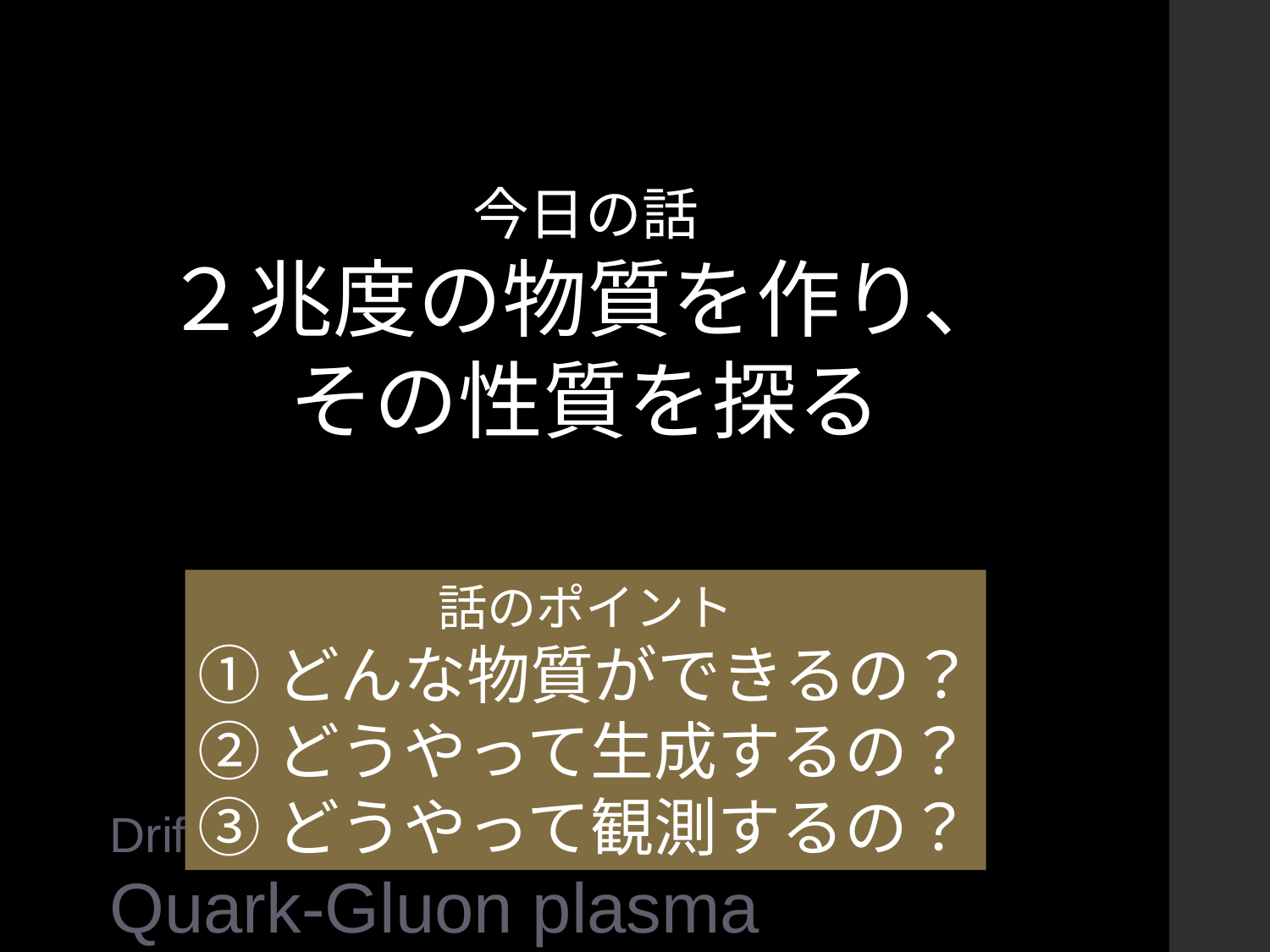

今日の話
２兆度の物質を作り、
その性質を探る
話のポイント
①どんな物質ができるの？
②どうやって生成するの？
③どうやって観測するの？